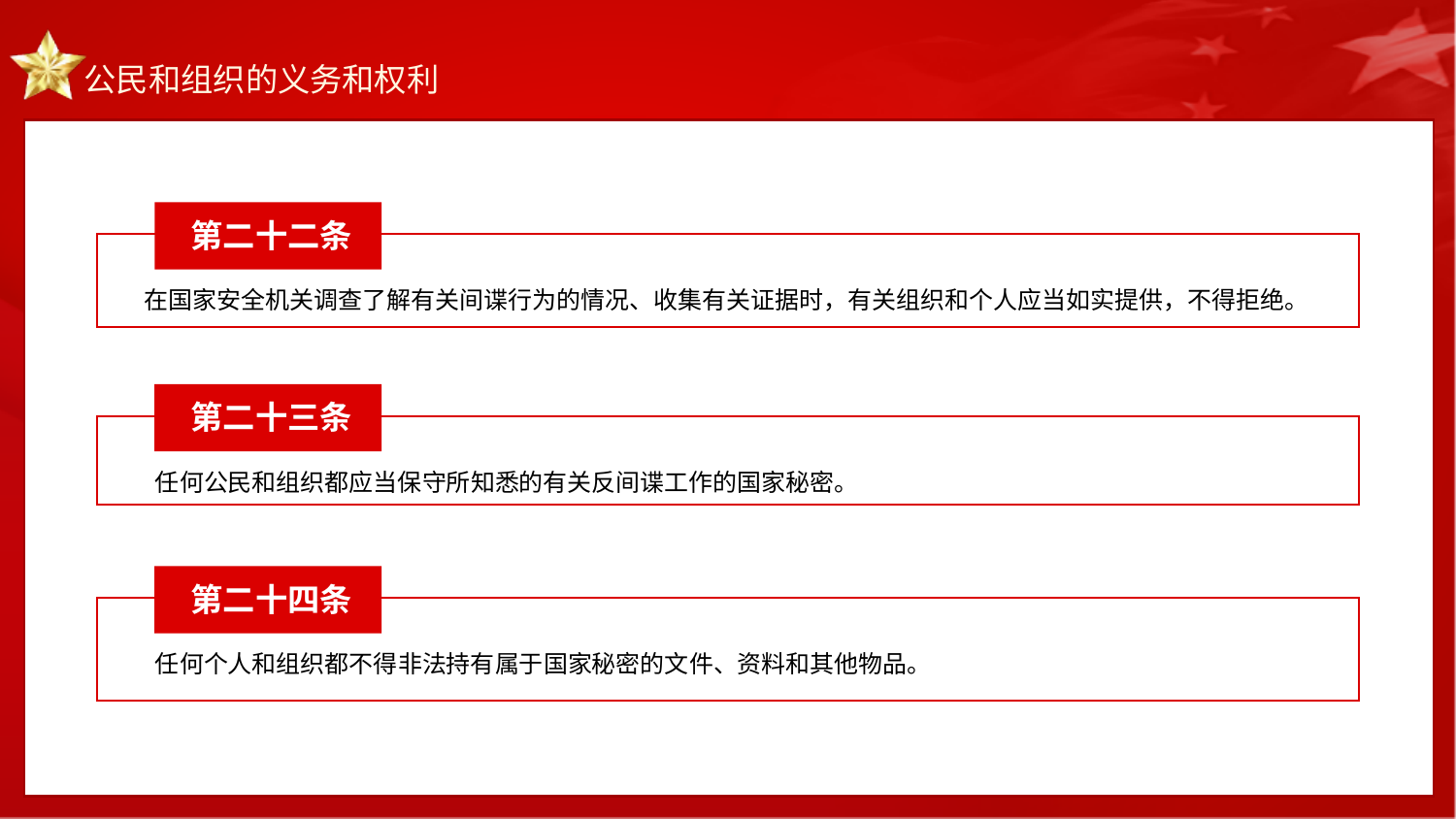

第二十二条

在国家安全机关调查了解有关间谍行为的情况、收集有关证据时，有关组织和个人应当如实提供，不得拒绝。

第二十三条

 任何公民和组织都应当保守所知悉的有关反间谍工作的国家秘密。

第二十四条

 任何个人和组织都不得非法持有属于国家秘密的文件、资料和其他物品。